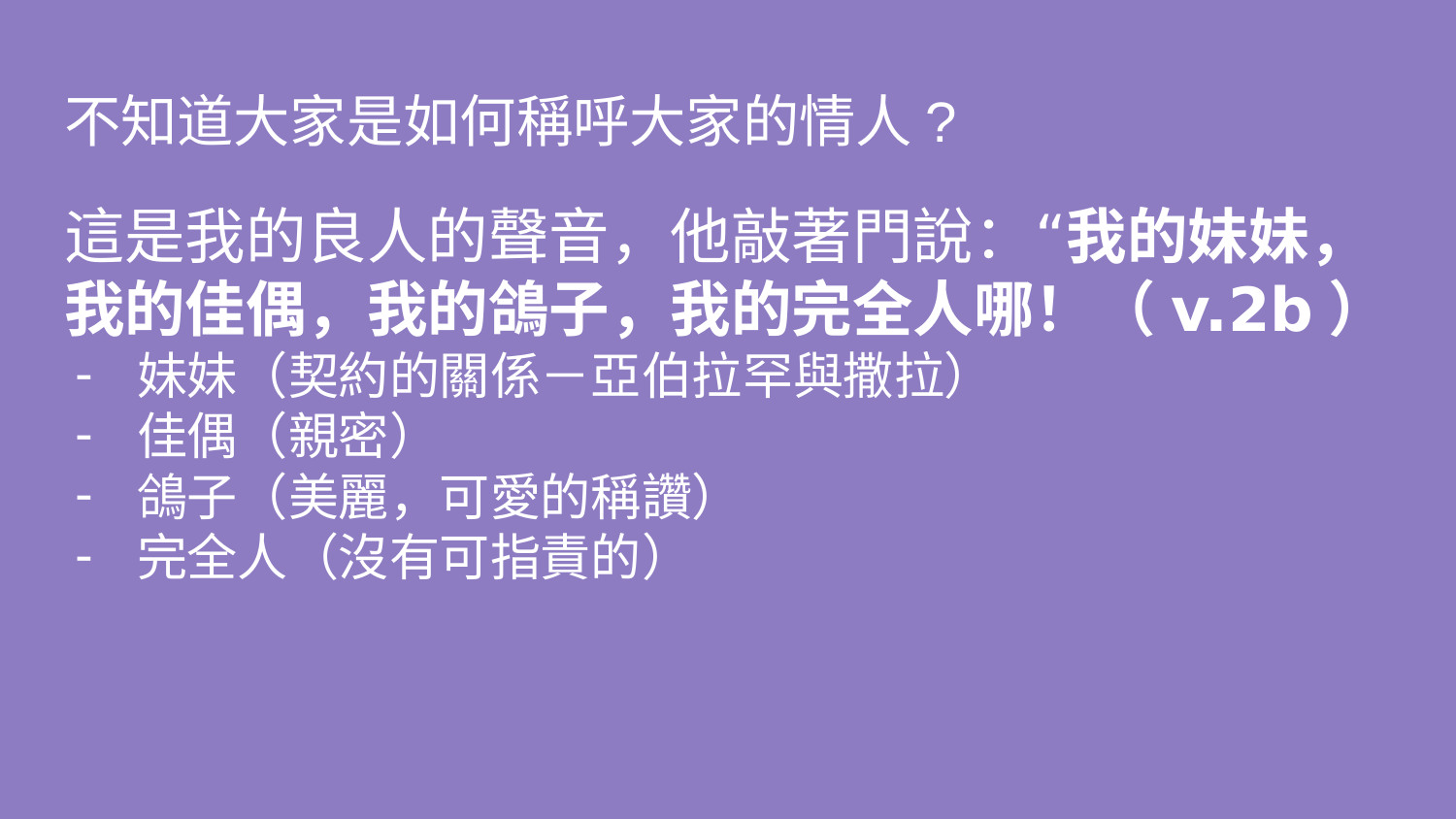

# 不知道大家是如何稱呼大家的情人?
這是我的良人的聲音，他敲著門說：“我的妹妹，我的佳偶，我的鴿子，我的完全人哪！（v.2b）
妹妹（契約的關係－亞伯拉罕與撒拉）
佳偶（親密）
鴿子（美麗，可愛的稱讚）
完全人（沒有可指責的）